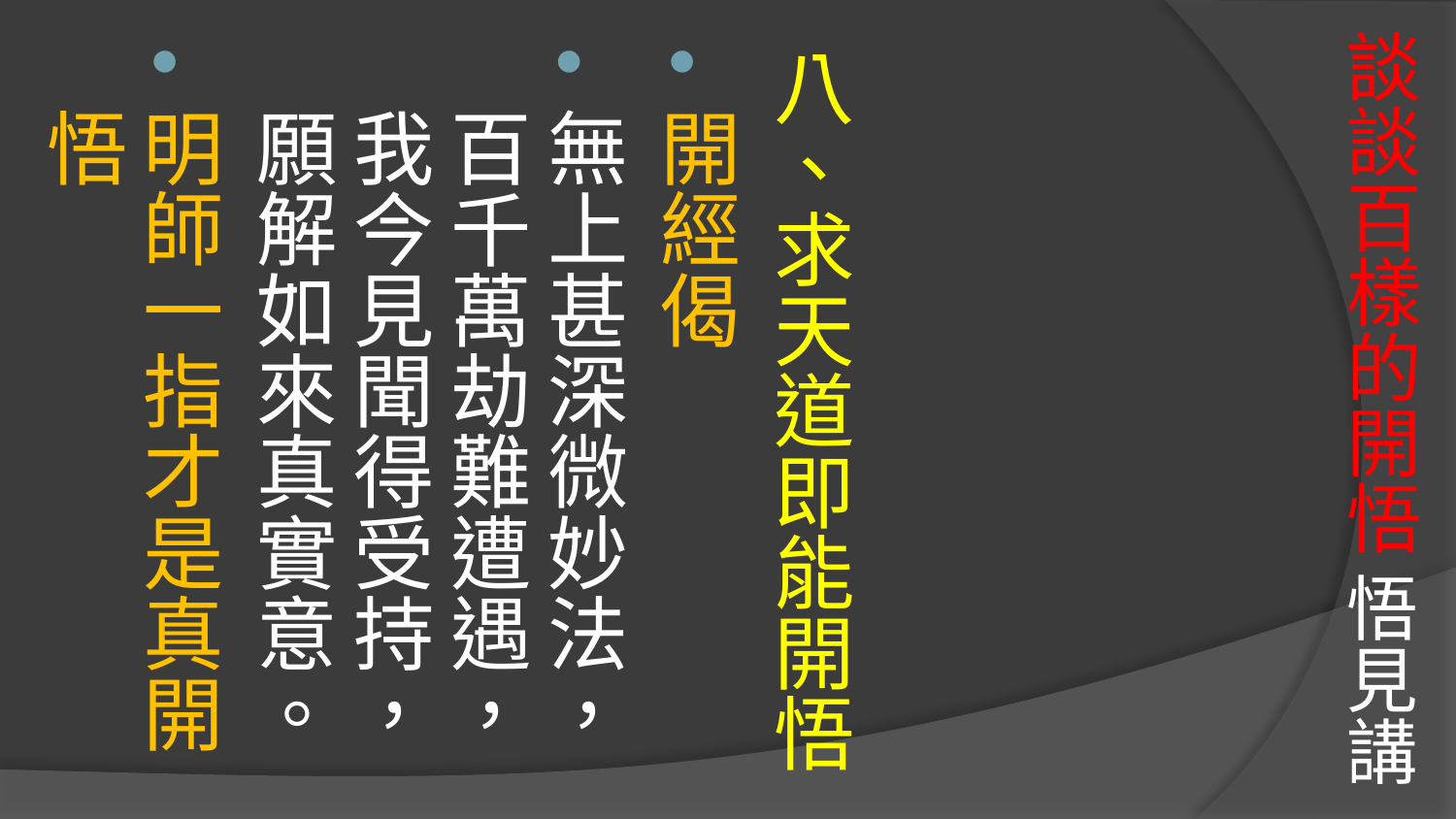

# 談談百樣的開悟 悟見講
八、求天道即能開悟
開經偈
無上甚深微妙法，百千萬劫難遭遇，
我今見聞得受持，願解如來真實意。
明師一指才是真開悟